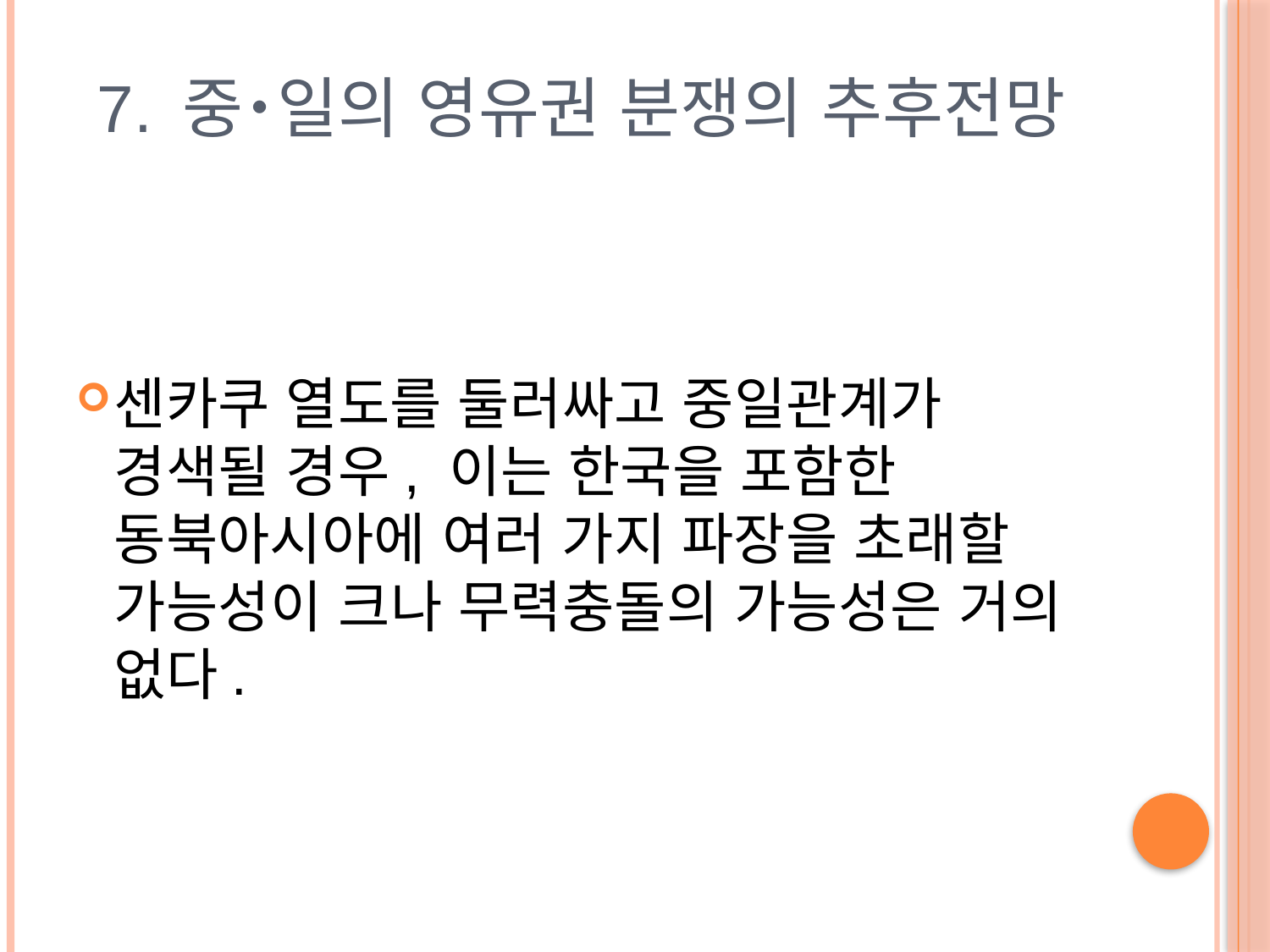

# 7. 중･일의 영유권 분쟁의 추후전망

센카쿠 열도를 둘러싸고 중일관계가 경색될 경우, 이는 한국을 포함한 동북아시아에 여러 가지 파장을 초래할 가능성이 크나 무력충돌의 가능성은 거의 없다.